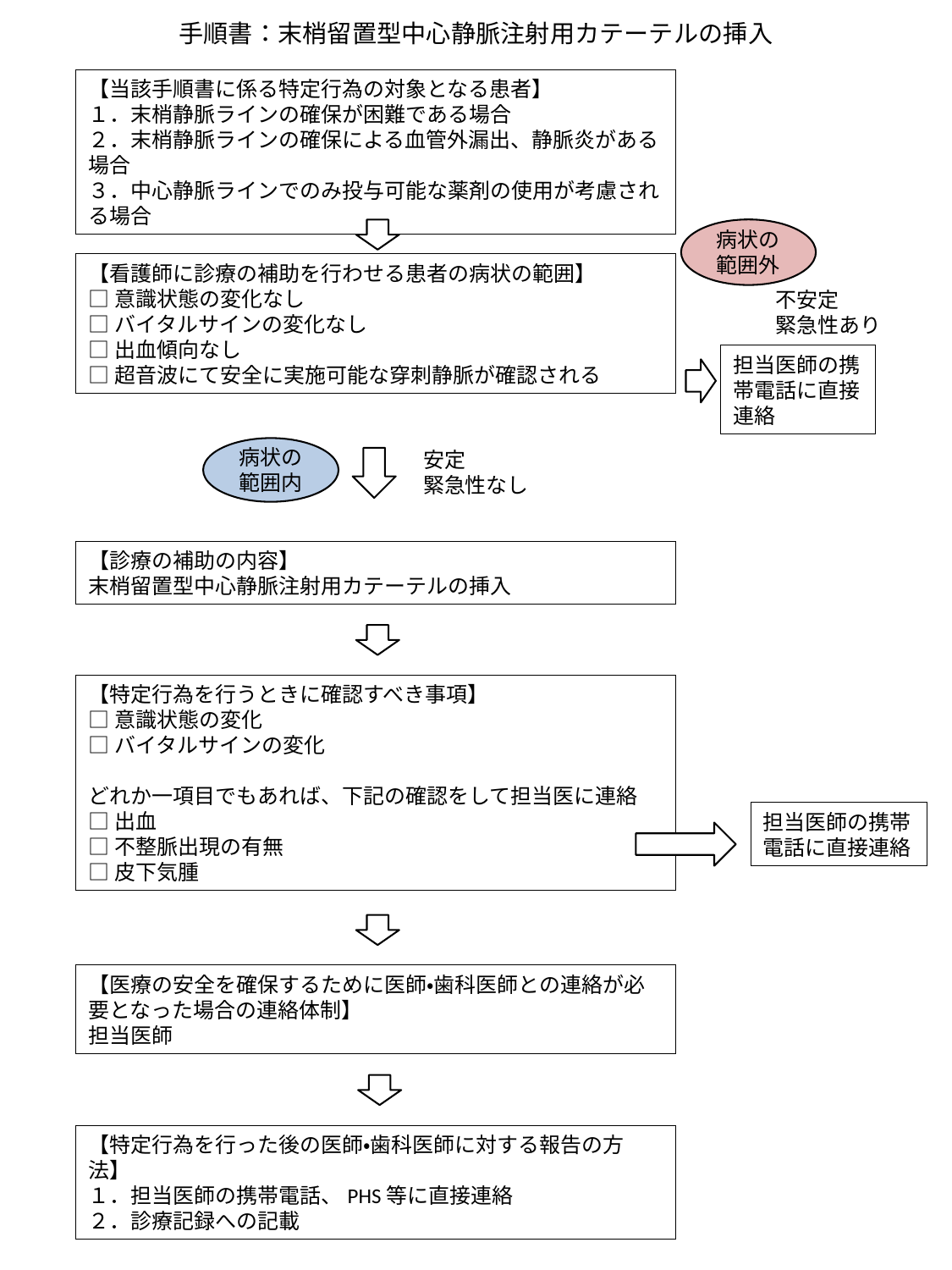

手順書：末梢留置型中心静脈注射用カテーテルの挿入
【当該手順書に係る特定行為の対象となる患者】
１．末梢静脈ラインの確保が困難である場合
２．末梢静脈ラインの確保による血管外漏出、静脈炎がある場合
３．中心静脈ラインでのみ投与可能な薬剤の使用が考慮される場合

病状の
範囲外
【看護師に診療の補助を行わせる患者の病状の範囲】
□意識状態の変化なし
□バイタルサインの変化なし
□出血傾向なし
□超音波にて安全に実施可能な穿刺静脈が確認される
不安定
緊急性あり
担当医師の携帯電話に直接連絡

病状の
範囲内
安定
緊急性なし

【診療の補助の内容】
末梢留置型中心静脈注射用カテーテルの挿入

【特定行為を行うときに確認すべき事項】
□意識状態の変化
□バイタルサインの変化

どれか一項目でもあれば、下記の確認をして担当医に連絡
□出血
□不整脈出現の有無
□皮下気腫
担当医師の携帯電話に直接連絡

【医療の安全を確保するために医師・歯科医師との連絡が必要となった場合の連絡体制】
担当医師

【特定行為を行った後の医師・歯科医師に対する報告の方法】
１．担当医師の携帯電話、PHS等に直接連絡
２．診療記録への記載